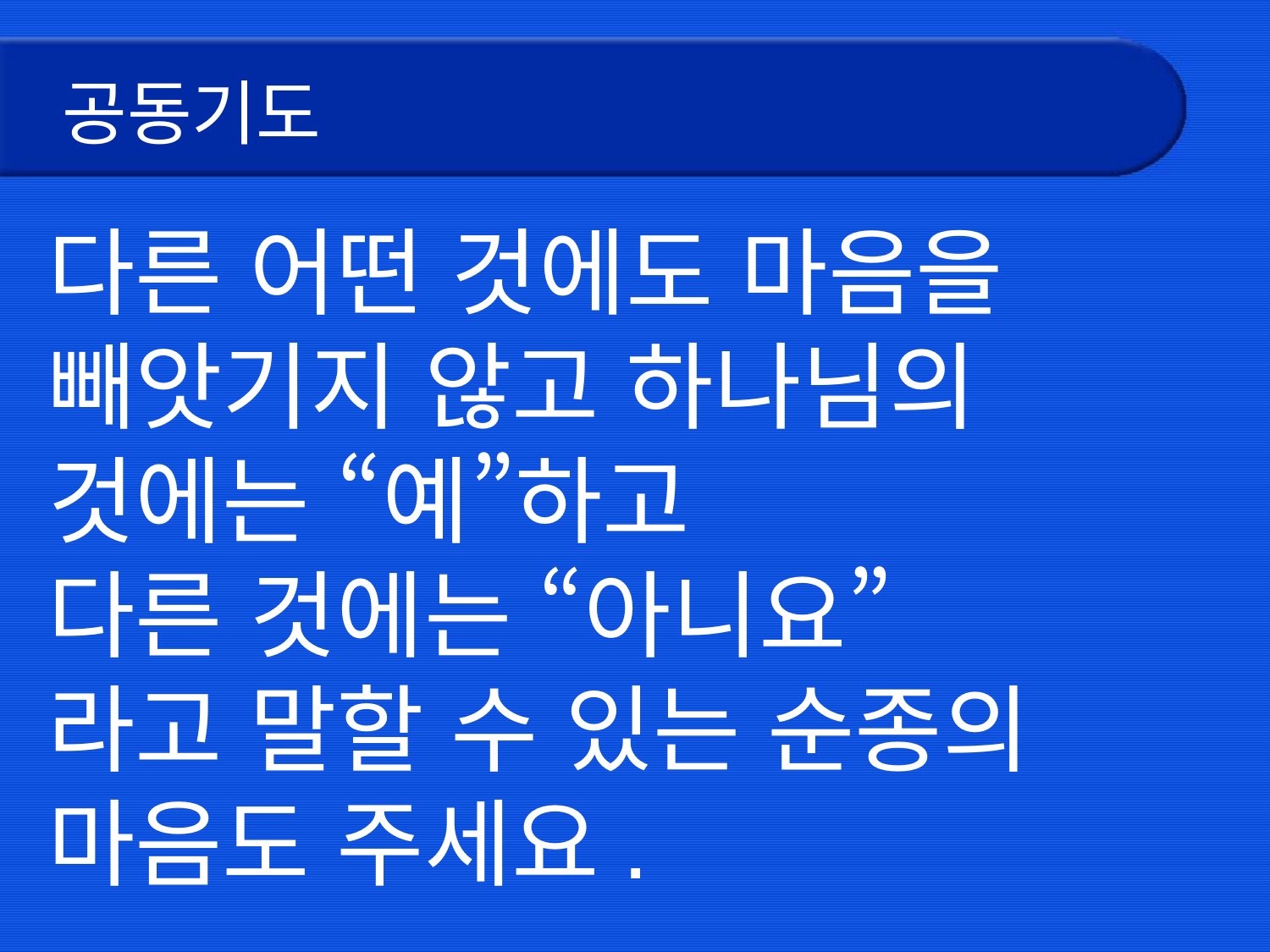

# 공동기도

다른 어떤 것에도 마음을
빼앗기지 않고 하나님의
것에는 “예”하고
다른 것에는 “아니요”
라고 말할 수 있는 순종의
마음도 주세요.